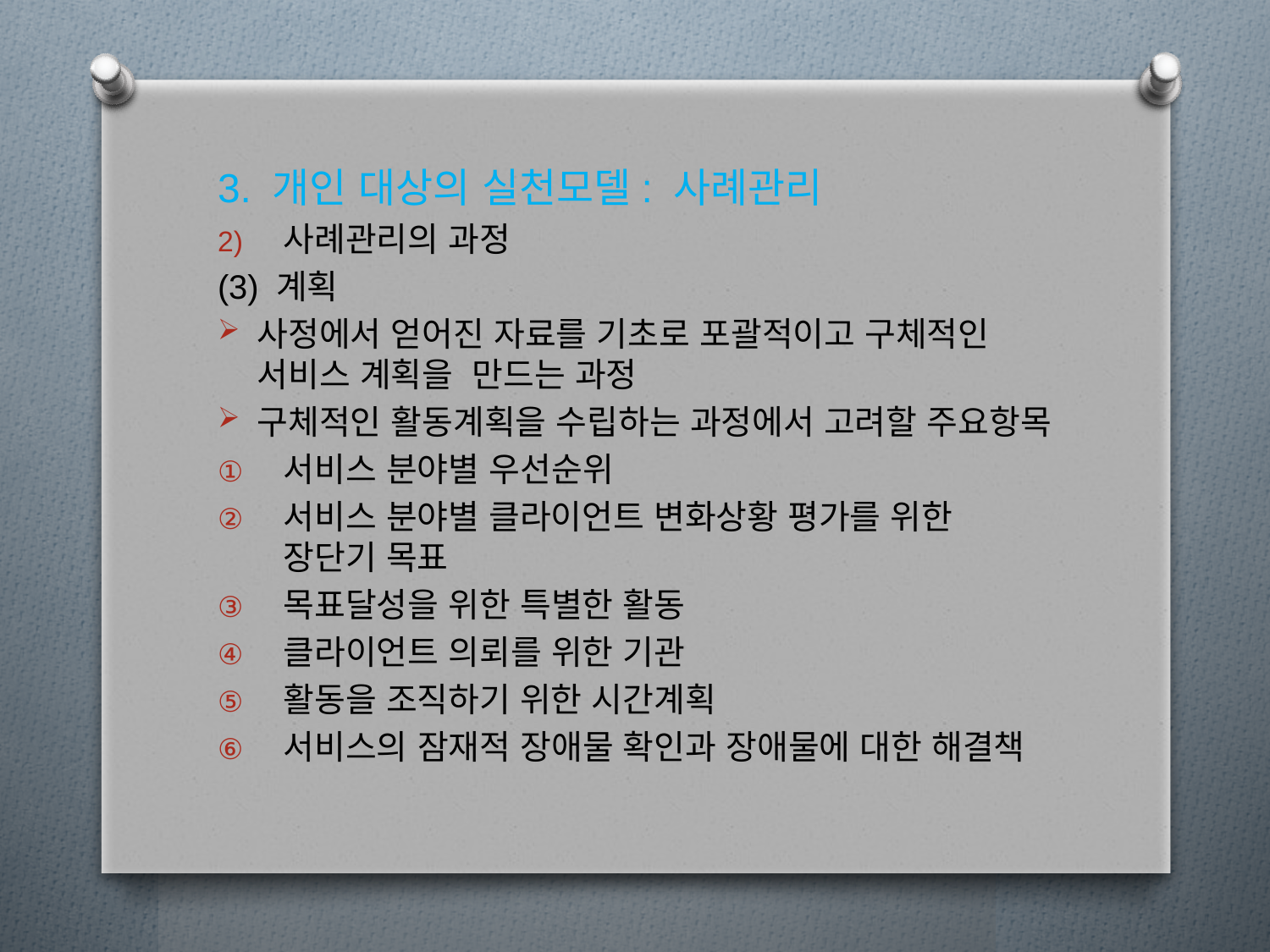

3. 개인 대상의 실천모델: 사례관리
사례관리의 과정
(3) 계획
사정에서 얻어진 자료를 기초로 포괄적이고 구체적인 서비스 계획을  만드는 과정
구체적인 활동계획을 수립하는 과정에서 고려할 주요항목
서비스 분야별 우선순위
서비스 분야별 클라이언트 변화상황 평가를 위한 장단기 목표
목표달성을 위한 특별한 활동
클라이언트 의뢰를 위한 기관
활동을 조직하기 위한 시간계획
서비스의 잠재적 장애물 확인과 장애물에 대한 해결책